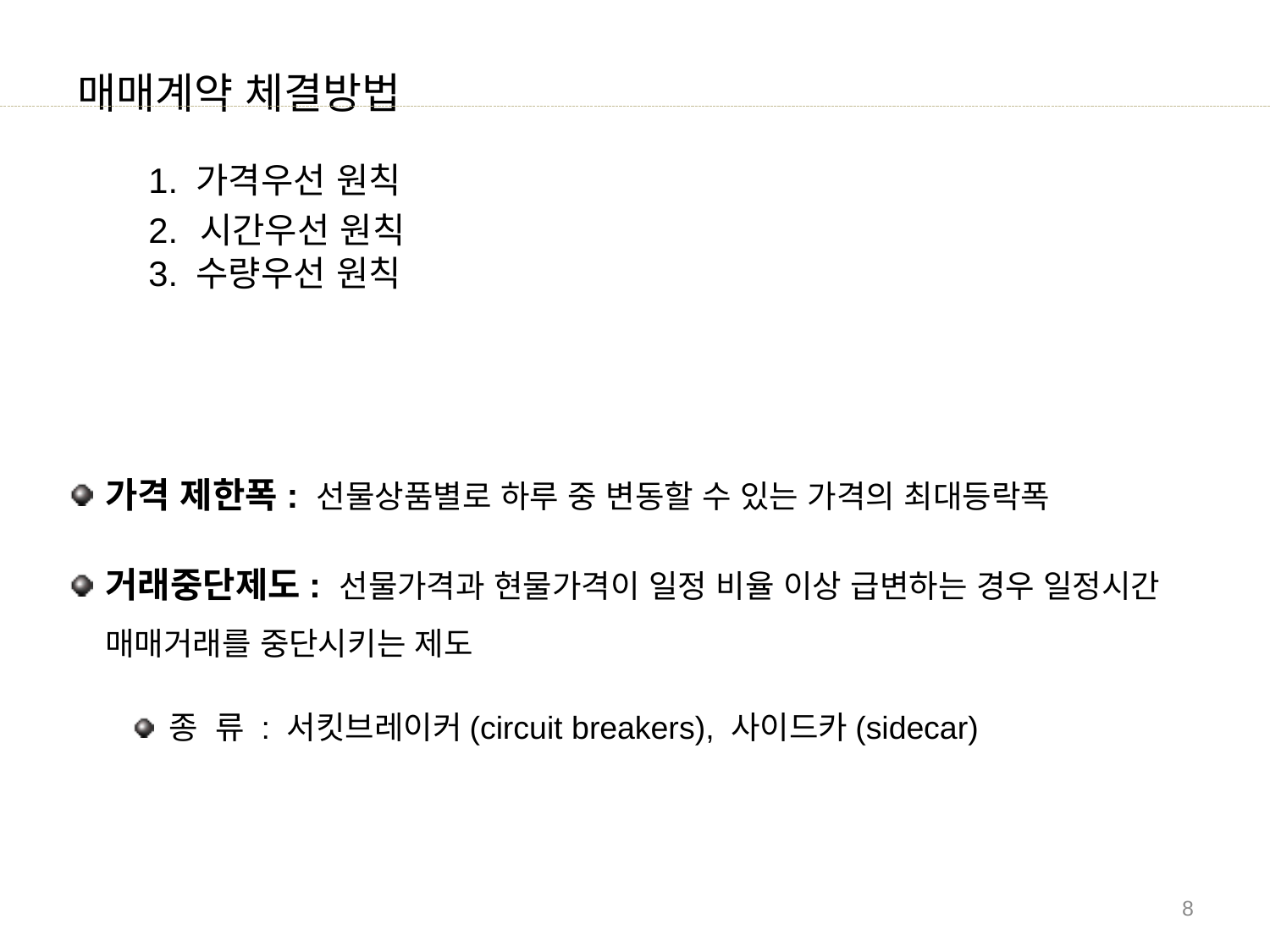

매매계약 체결방법

1. 가격우선 원칙
2. 시간우선 원칙
3. 수량우선 원칙

가격 제한폭: 선물상품별로 하루 중 변동할 수 있는 가격의 최대등락폭
거래중단제도: 선물가격과 현물가격이 일정 비율 이상 급변하는 경우 일정시간 매매거래를 중단시키는 제도
종  류 : 서킷브레이커(circuit breakers), 사이드카(sidecar)
8